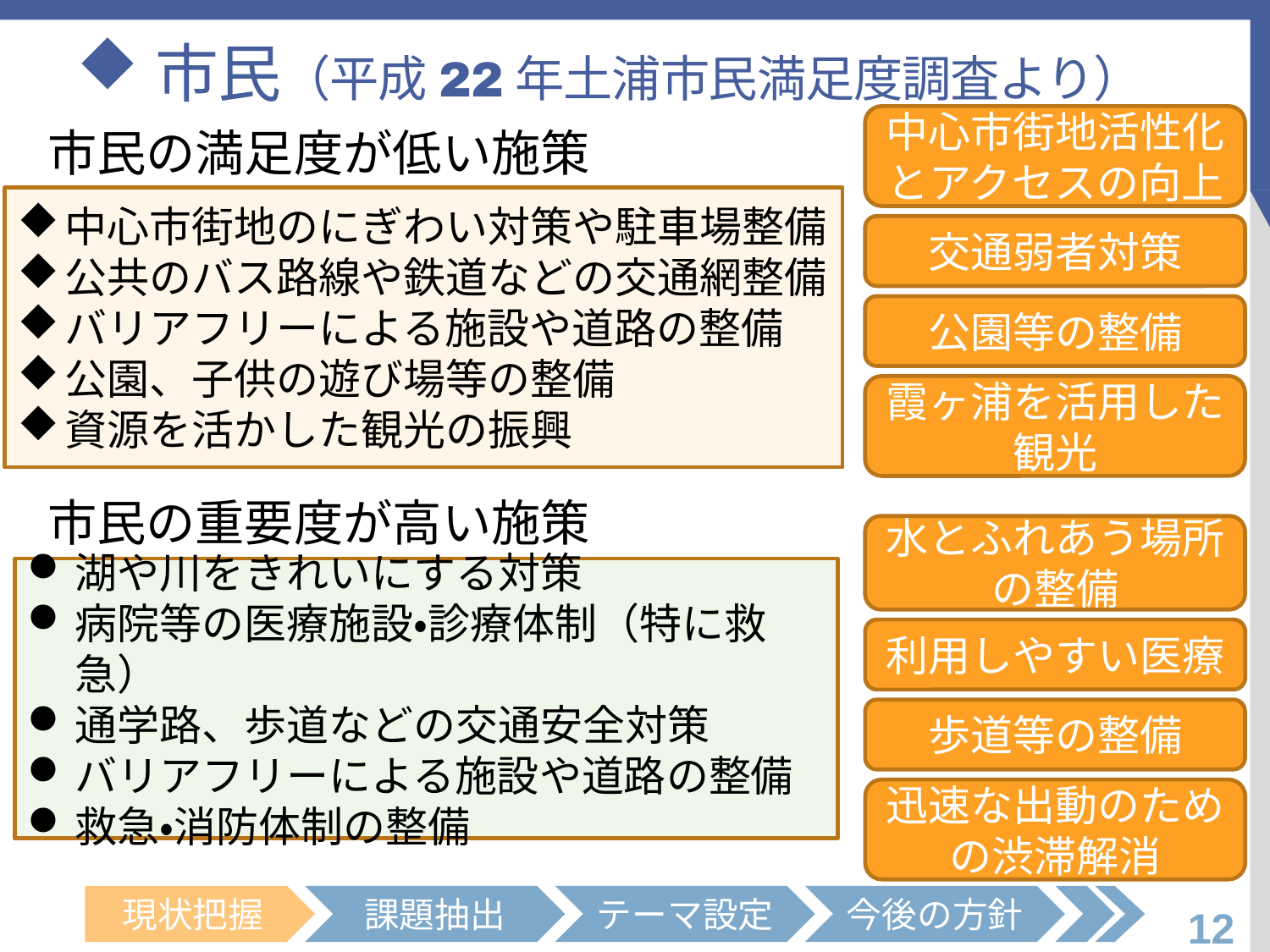

# 市民（平成22年土浦市民満足度調査より）
中心市街地活性化とアクセスの向上
市民の満足度が低い施策
中心市街地のにぎわい対策や駐車場整備
公共のバス路線や鉄道などの交通網整備
バリアフリーによる施設や道路の整備
公園、子供の遊び場等の整備
資源を活かした観光の振興
交通弱者対策
公園等の整備
霞ヶ浦を活用した観光
市民の重要度が高い施策
水とふれあう場所の整備
湖や川をきれいにする対策
病院等の医療施設・診療体制（特に救急）
通学路、歩道などの交通安全対策
バリアフリーによる施設や道路の整備
救急・消防体制の整備
利用しやすい医療
歩道等の整備
迅速な出動のための渋滞解消
現状把握
課題抽出
テーマ設定
今後の方針

12